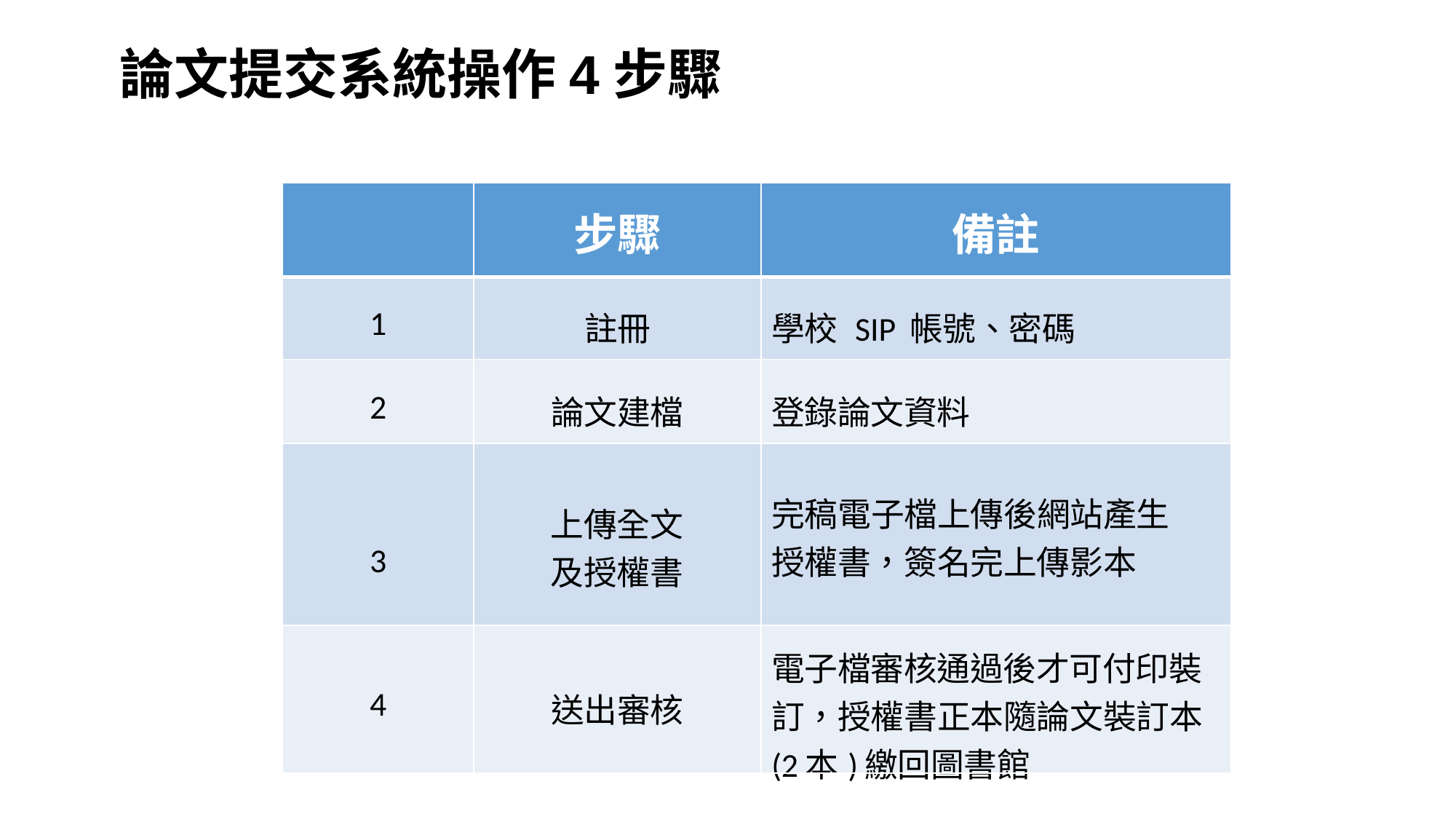

論文提交系統操作4步驟
|  | 步驟 | 備註 |
| --- | --- | --- |
| 1 | 註冊 | 學校 SIP 帳號、密碼 |
| 2 | 論文建檔 | 登錄論文資料 |
| 3 | 上傳全文 及授權書 | 完稿電子檔上傳後網站產生授權書，簽名完上傳影本 |
| 4 | 送出審核 | 電子檔審核通過後才可付印裝訂，授權書正本隨論文裝訂本 (2本)繳回圖書館 |